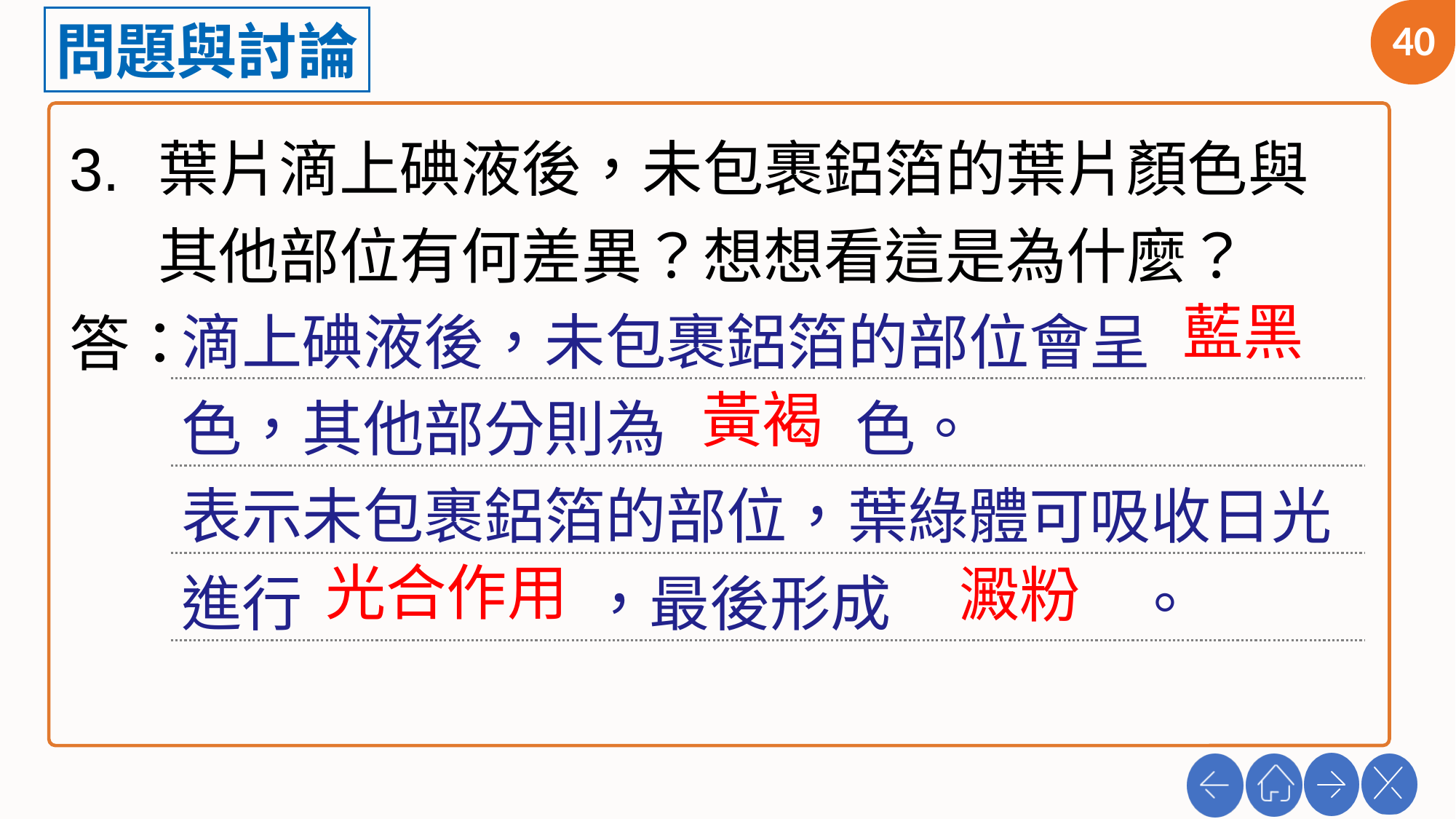

40
葉片滴上碘液後，未包裹鋁箔的葉片顏色與其他部位有何差異？想想看這是為什麼？
答：
滴上碘液後，未包裹鋁箔的部位會呈
色，其他部分則為	色。
表示未包裹鋁箔的部位，葉綠體可吸收日光進行	，最後形成		。
藍黑
黃褐
光合作用
澱粉